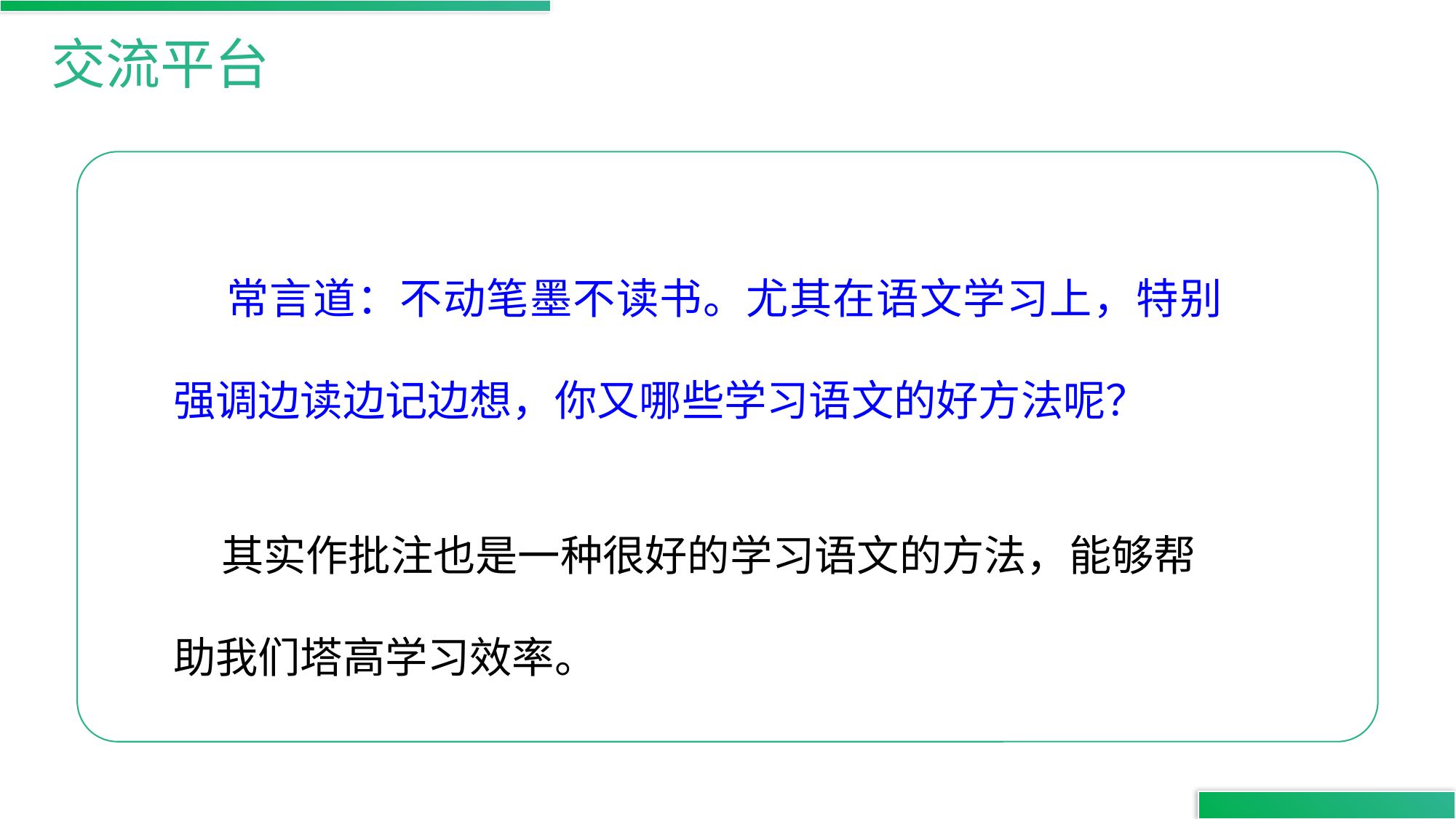

交流平台
    常言道：不动笔墨不读书。尤其在语文学习上，特别强调边读边记边想，你又哪些学习语文的好方法呢？
    其实作批注也是一种很好的学习语文的方法，能够帮助我们塔高学习效率。